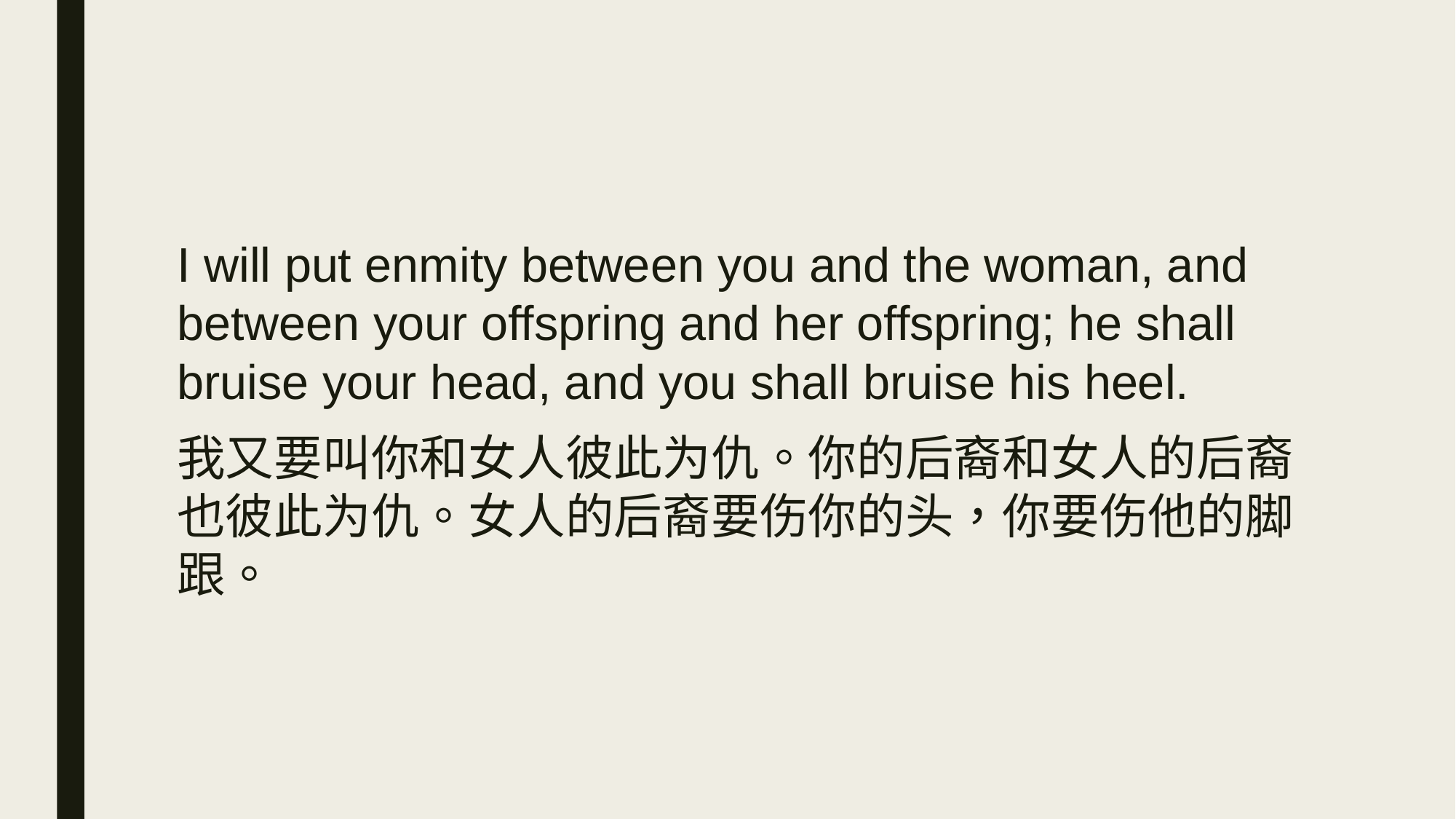

I will put enmity between you and the woman, and between your offspring and her offspring; he shall bruise your head, and you shall bruise his heel.
我又要叫你和女人彼此为仇。你的后裔和女人的后裔也彼此为仇。女人的后裔要伤你的头，你要伤他的脚跟。